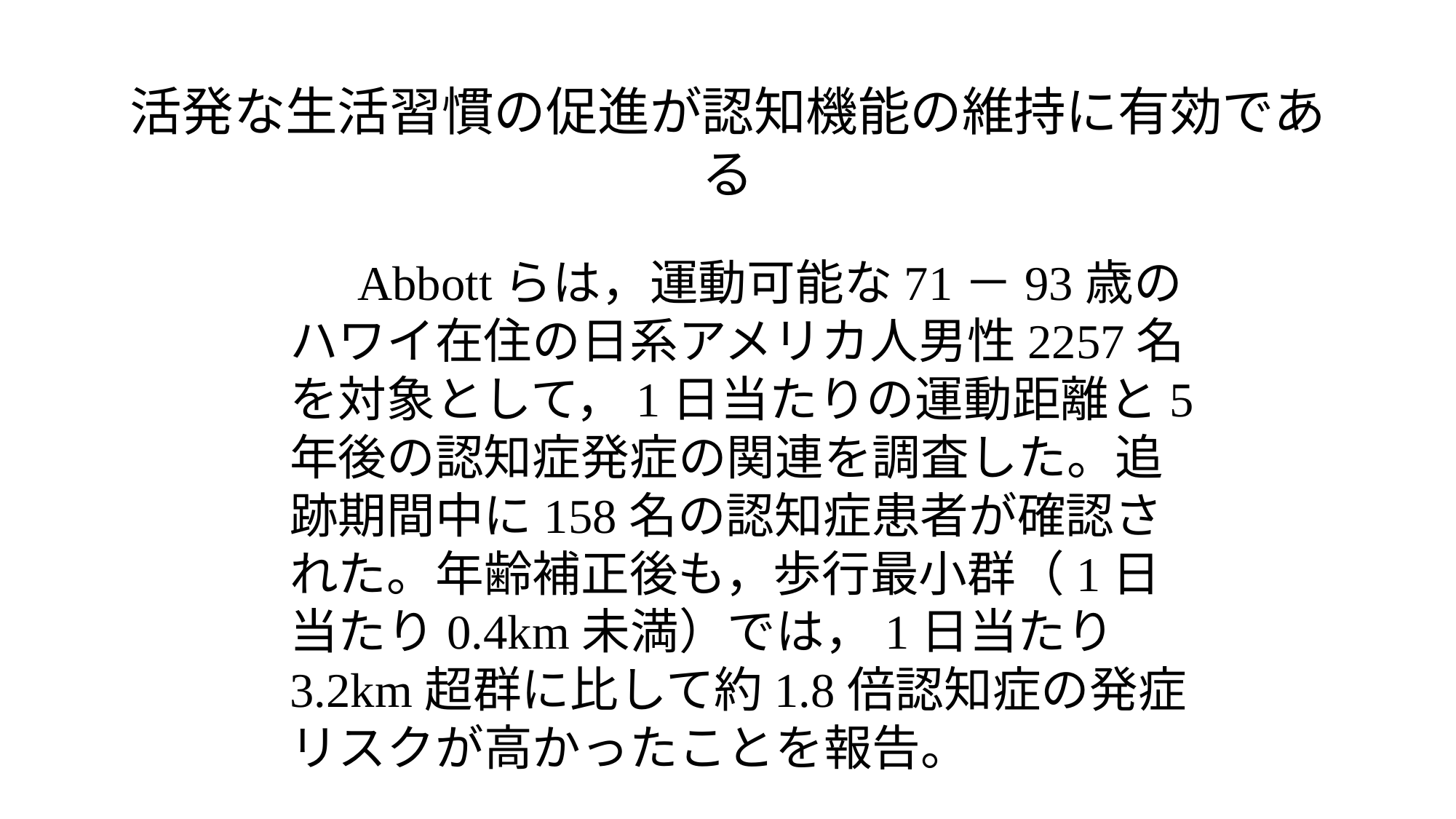

# 活発な生活習慣の促進が認知機能の維持に有効である
　　Abbottらは，運動可能な71－93歳のハワイ在住の日系アメリカ人男性2257名を対象として，1日当たりの運動距離と5年後の認知症発症の関連を調査した。追跡期間中に158名の認知症患者が確認された。年齢補正後も，歩行最小群（1日当たり0.4km未満）では，1日当たり3.2km超群に比して約1.8倍認知症の発症リスクが高かったことを報告。